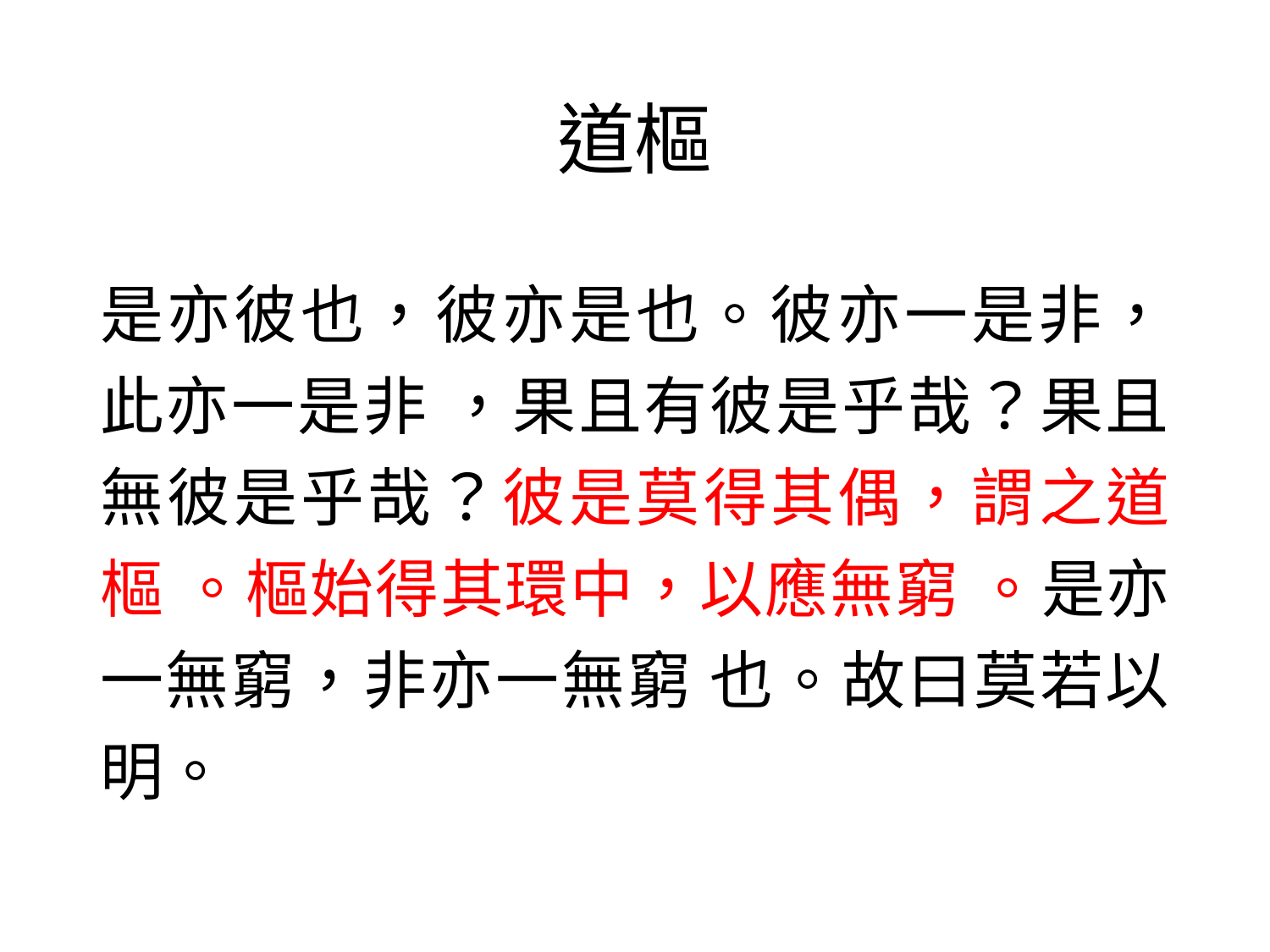

# 道樞
是亦彼也，彼亦是也。彼亦一是非，此亦一是非 ，果且有彼是乎哉？果且無彼是乎哉？彼是莫得其偶，謂之道樞 。樞始得其環中，以應無窮 。是亦一無窮，非亦一無窮 也。故曰莫若以明。